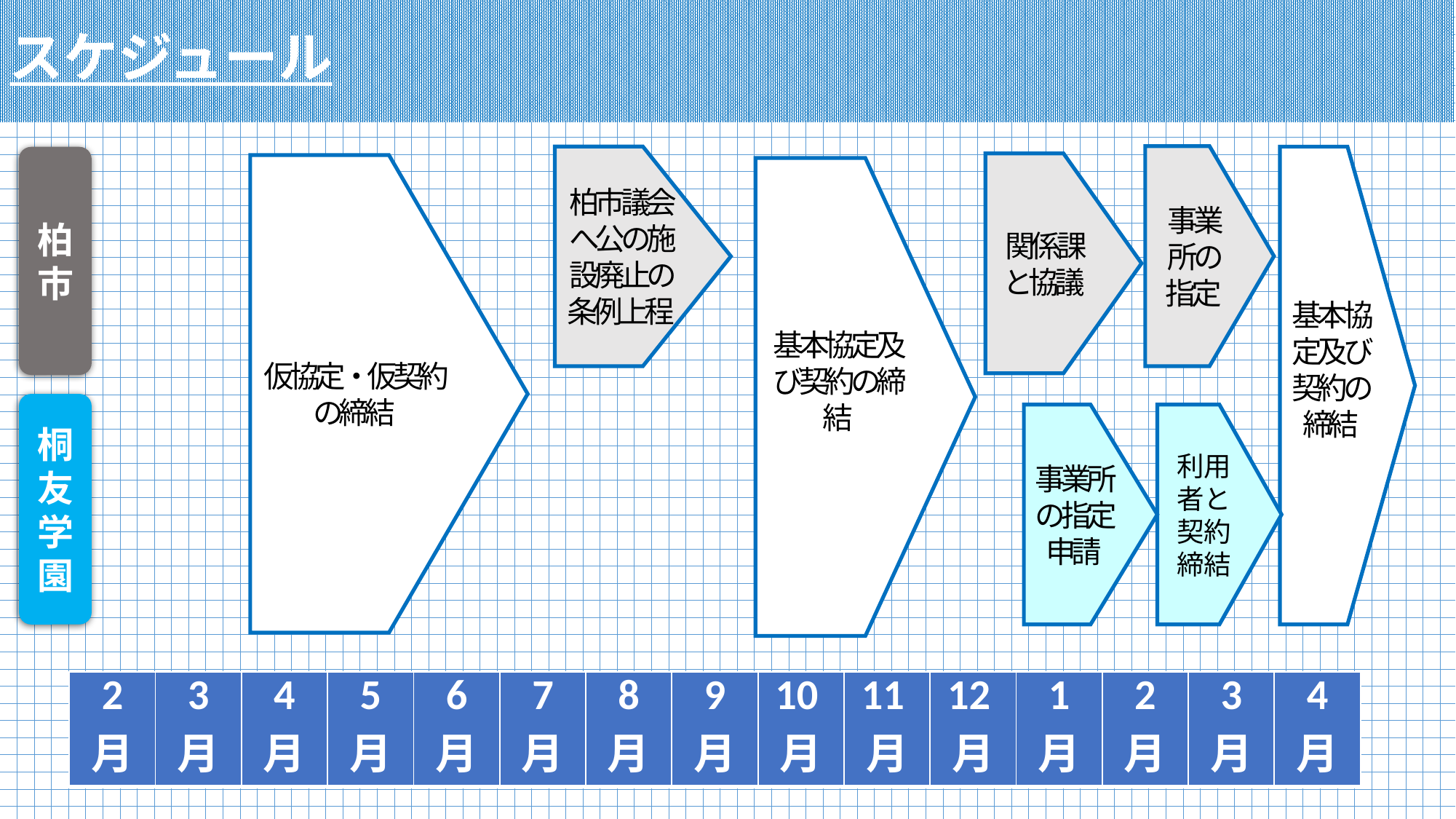

スケジュール
事業所の指定
柏市議会へ公の施設廃止の条例上程
基本協定及び契約の締結

柏
市
関係課と協議
仮協定・仮契約の締結
基本協定及び契約の締結

桐
友
学
園
利用者と
契約締結
事業所の指定申請
| 2 月 | 3 月 | 4 月 | 5 月 | 6 月 | 7 月 | 8 月 | 9 月 | 10月 | 11月 | 12月 | 1 月 | 2 月 | 3 月 | 4 月 |
| --- | --- | --- | --- | --- | --- | --- | --- | --- | --- | --- | --- | --- | --- | --- |